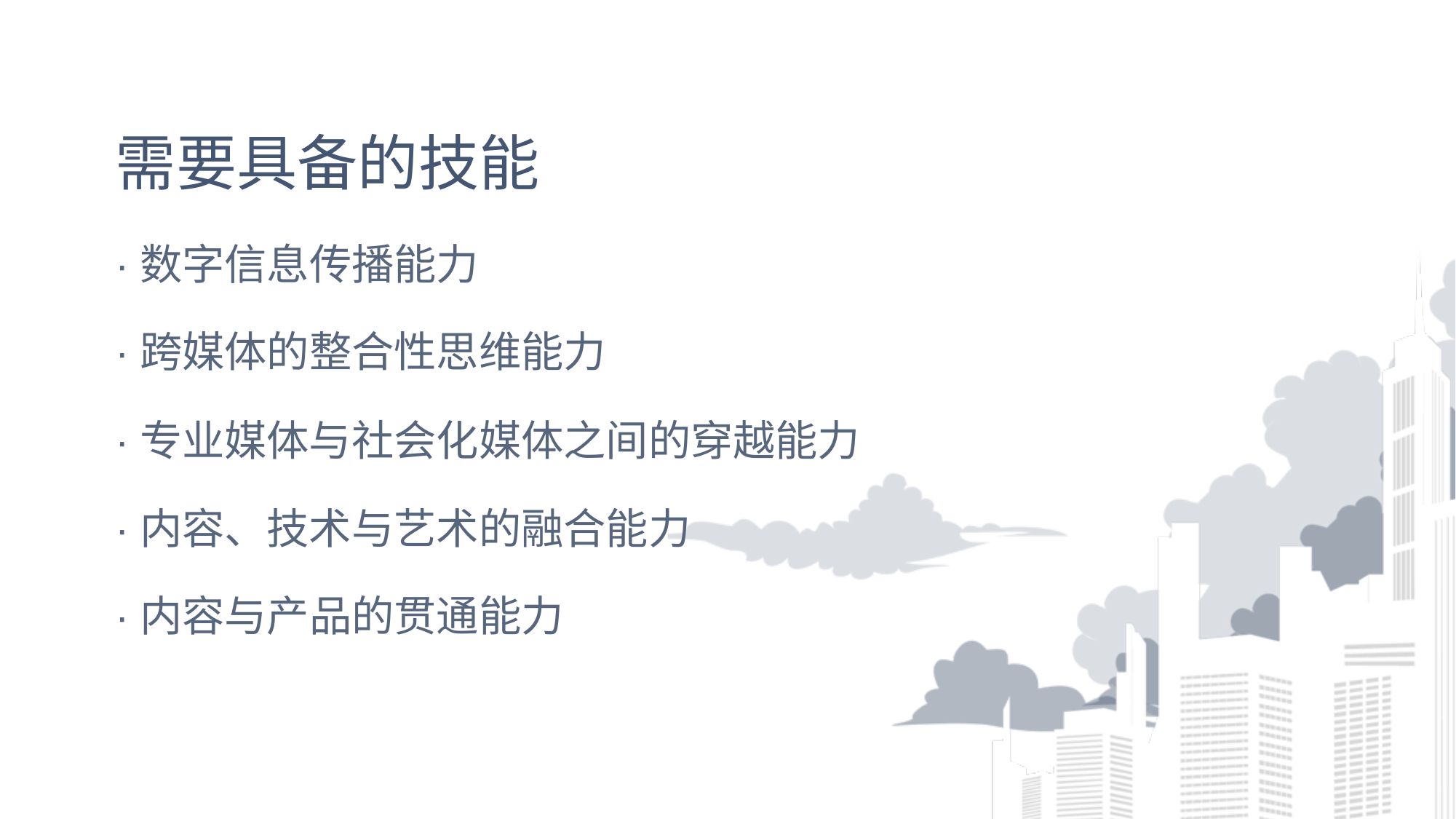

# 需要具备的技能
·数字信息传播能力
·跨媒体的整合性思维能力
·专业媒体与社会化媒体之间的穿越能力
·内容、技术与艺术的融合能力
·内容与产品的贯通能力